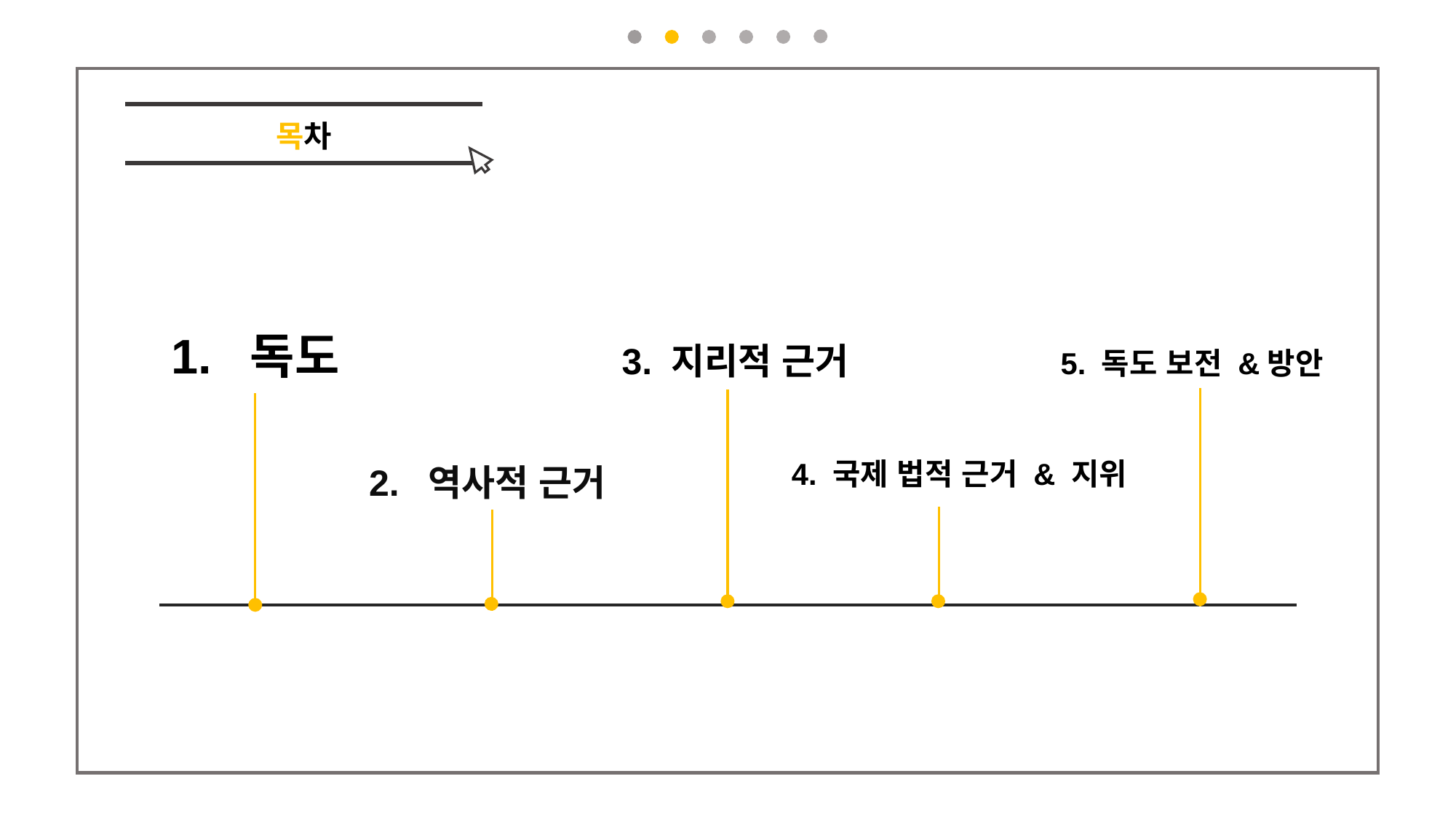

목차

1.  독도
3. 지리적 근거
5. 독도 보전 &방안

4. 국제 법적 근거 & 지위
2.  역사적 근거